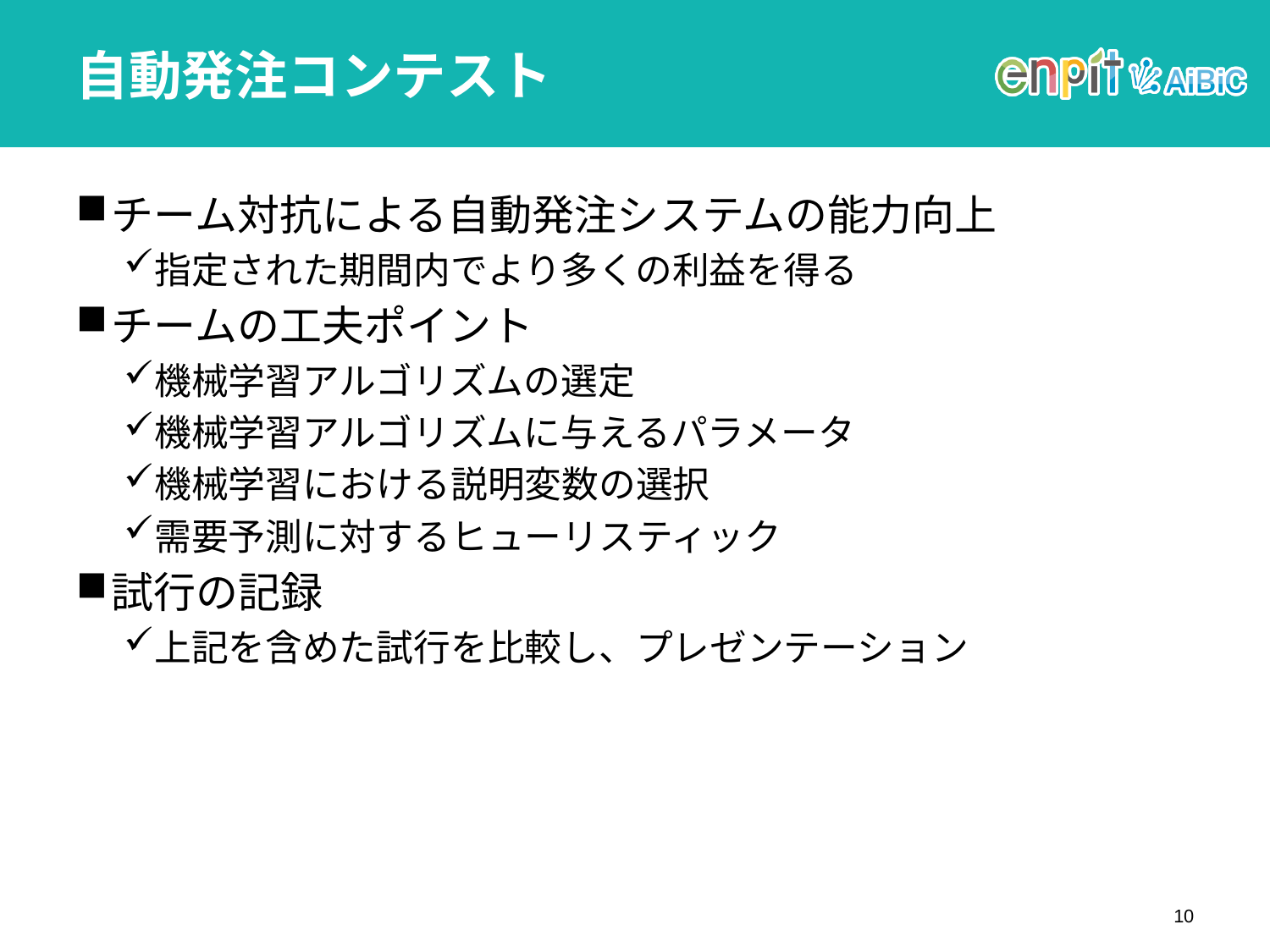

# 自動発注コンテスト
チーム対抗による自動発注システムの能力向上
指定された期間内でより多くの利益を得る
チームの工夫ポイント
機械学習アルゴリズムの選定
機械学習アルゴリズムに与えるパラメータ
機械学習における説明変数の選択
需要予測に対するヒューリスティック
試行の記録
上記を含めた試行を比較し、プレゼンテーション
10